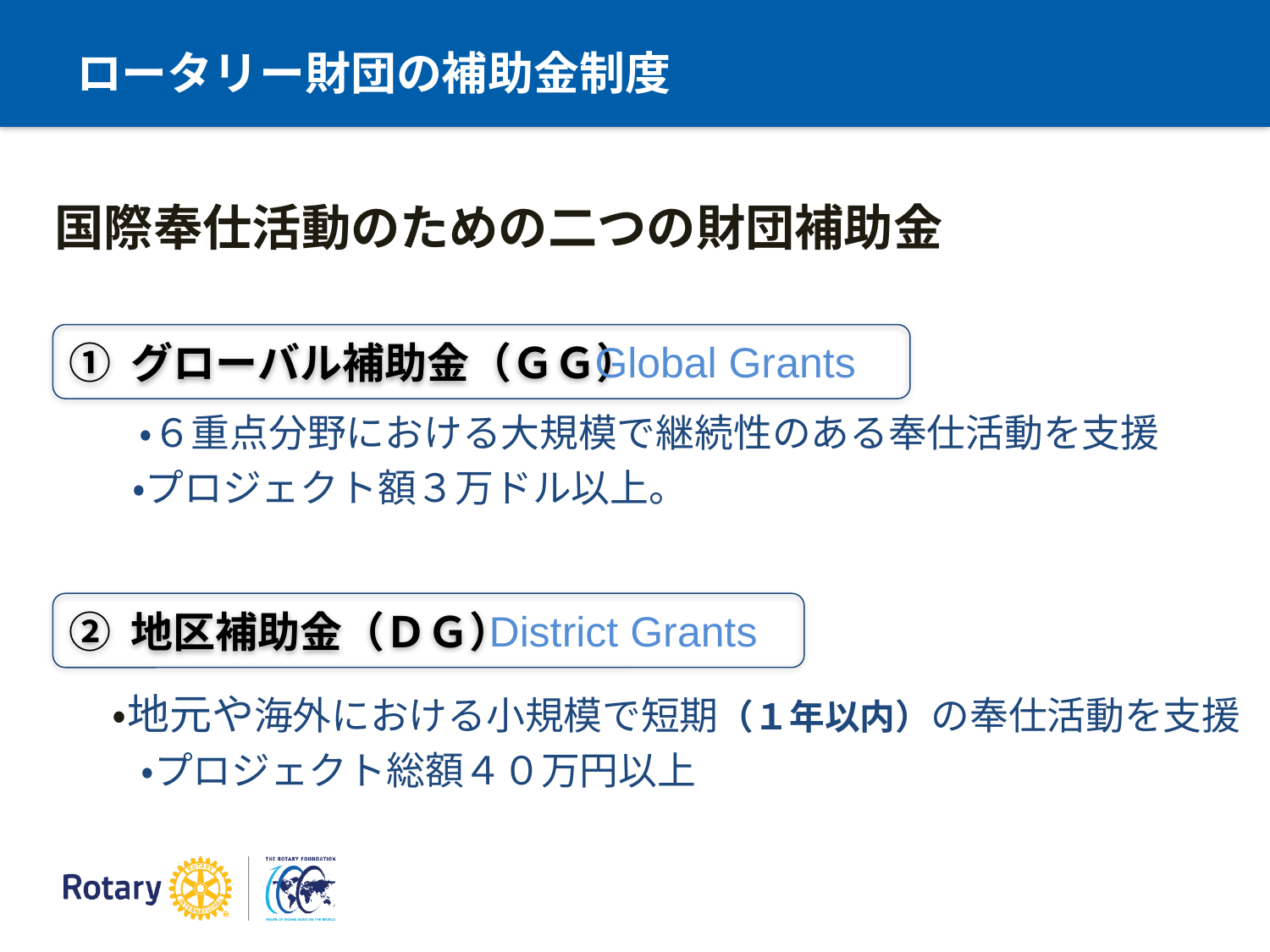

# ロータリー財団の補助金制度
国際奉仕活動のための二つの財団補助金

　　・６重点分野における大規模で継続性のある奉仕活動を支援
　　・プロジェクト額３万ドル以上。

     ・地元や海外における小規模で短期（１年以内）の奉仕活動を支援
　　 ・プロジェクト総額４０万円以上
① グローバル補助金（ＧＧ）
Global Grants
② 地区補助金（ＤＧ）
District Grants